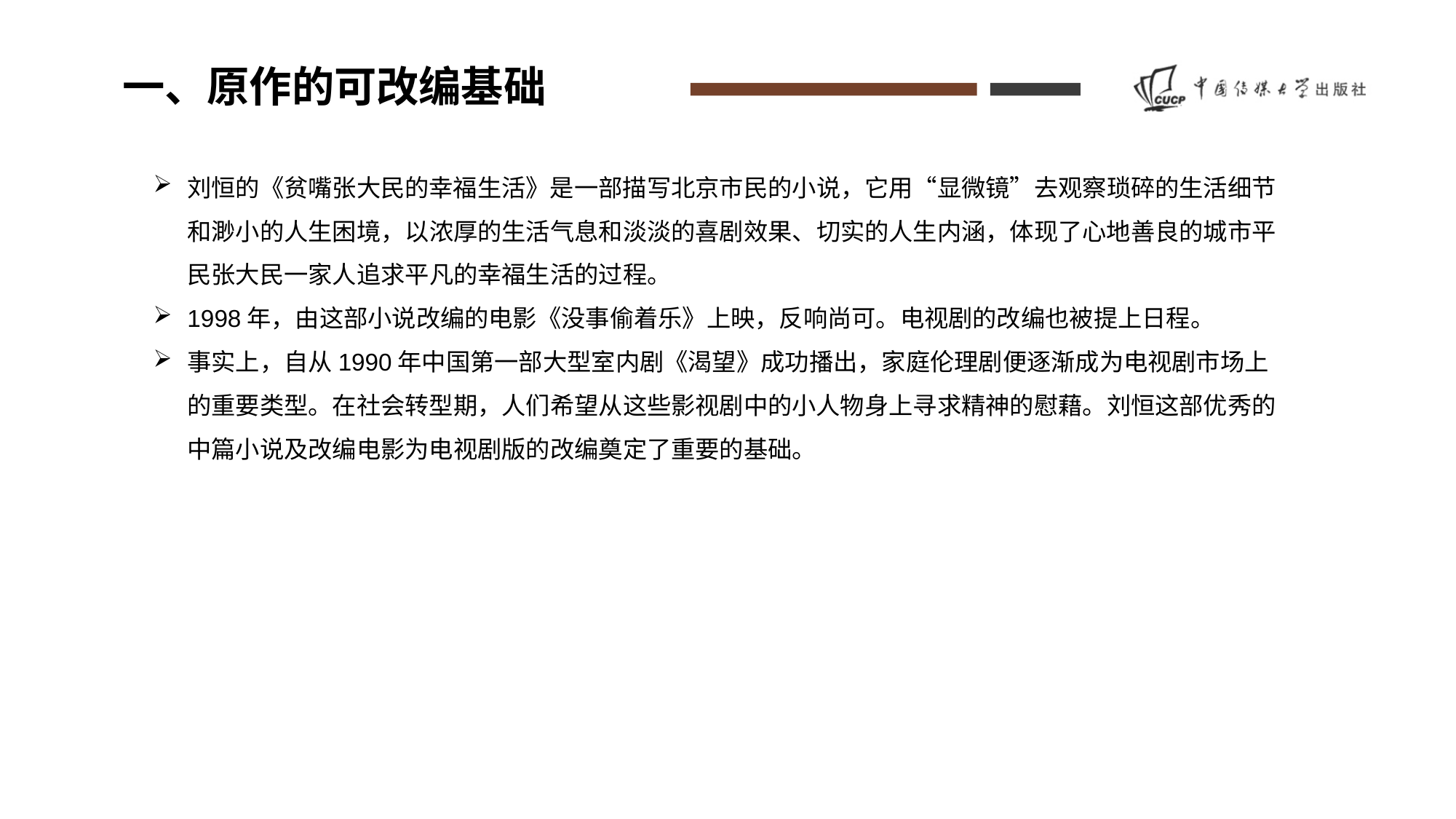

一、原作的可改编基础

刘恒的《贫嘴张大民的幸福生活》是一部描写北京市民的小说，它用“显微镜”去观察琐碎的生活细节和渺小的人生困境，以浓厚的生活气息和淡淡的喜剧效果、切实的人生内涵，体现了心地善良的城市平民张大民一家人追求平凡的幸福生活的过程。
1998年，由这部小说改编的电影《没事偷着乐》上映，反响尚可。电视剧的改编也被提上日程。
事实上，自从1990年中国第一部大型室内剧《渴望》成功播出，家庭伦理剧便逐渐成为电视剧市场上的重要类型。在社会转型期，人们希望从这些影视剧中的小人物身上寻求精神的慰藉。刘恒这部优秀的中篇小说及改编电影为电视剧版的改编奠定了重要的基础。